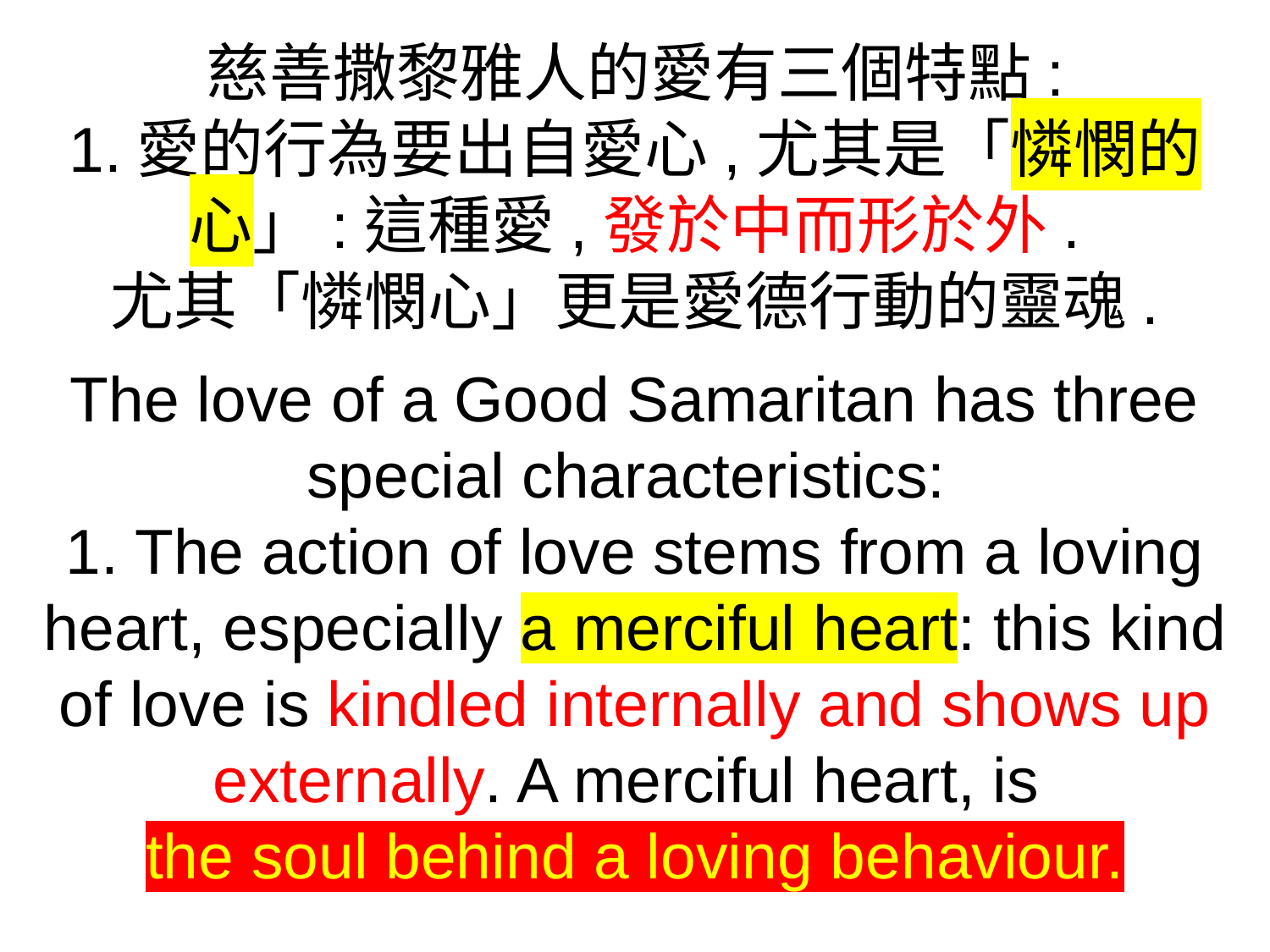

慈善撒黎雅人的愛有三個特點:
1.愛的行為要出自愛心,尤其是「憐憫的心」:這種愛,發於中而形於外.
尤其「憐憫心」更是愛德行動的靈魂.
The love of a Good Samaritan has three special characteristics:
1. The action of love stems from a loving heart, especially a merciful heart: this kind of love is kindled internally and shows up externally. A merciful heart, is
the soul behind a loving behaviour.